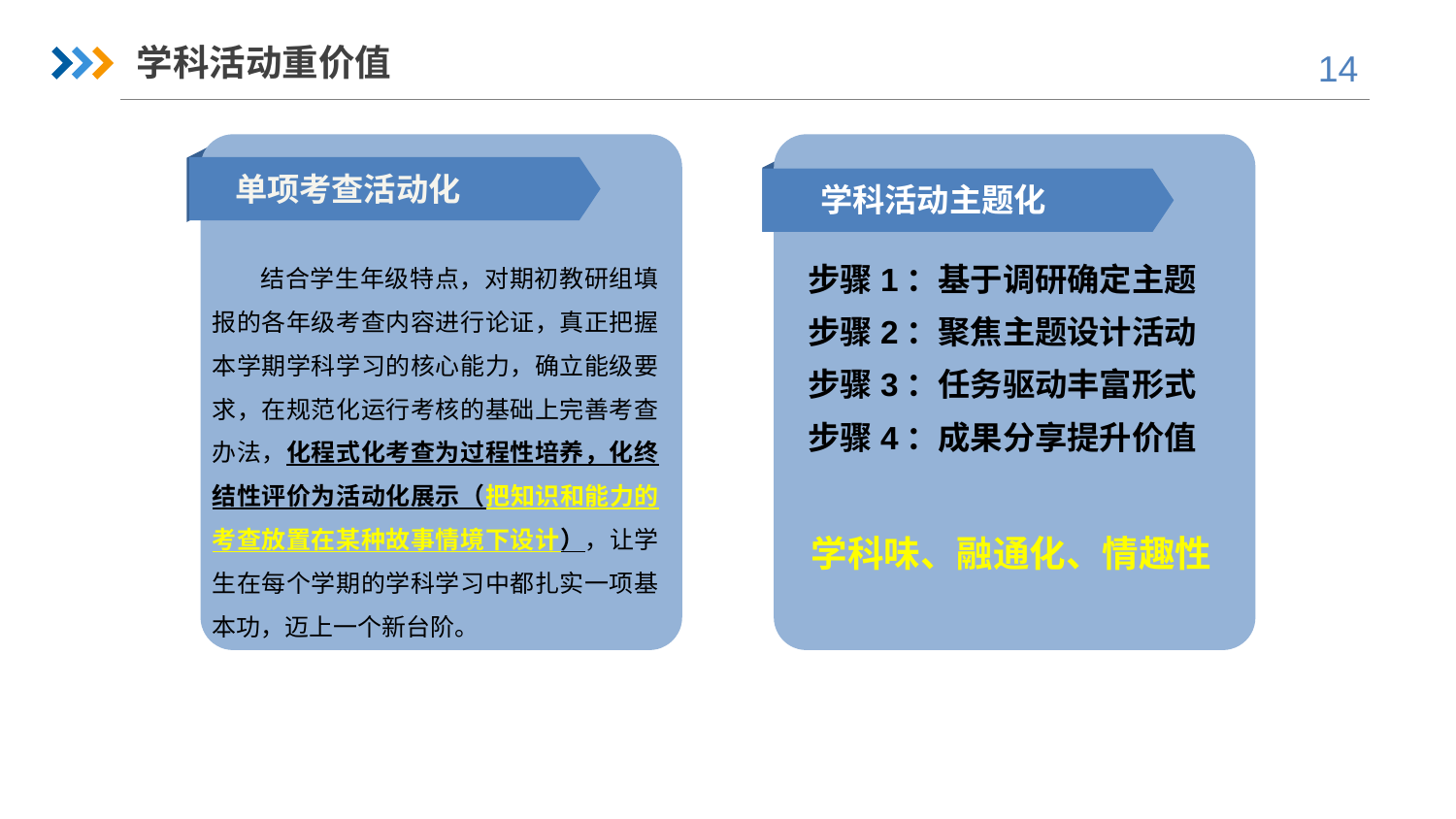

学科活动重价值

单项考查活动化

学科活动主题化
       结合学生年级特点，对期初教研组填报的各年级考查内容进行论证，真正把握本学期学科学习的核心能力，确立能级要求，在规范化运行考核的基础上完善考查办法，化程式化考查为过程性培养，化终结性评价为活动化展示（把知识和能力的考查放置在某种故事情境下设计），让学生在每个学期的学科学习中都扎实一项基本功，迈上一个新台阶。
步骤1：基于调研确定主题

步骤2：聚焦主题设计活动

步骤3：任务驱动丰富形式

步骤4：成果分享提升价值
学科味、融通化、情趣性